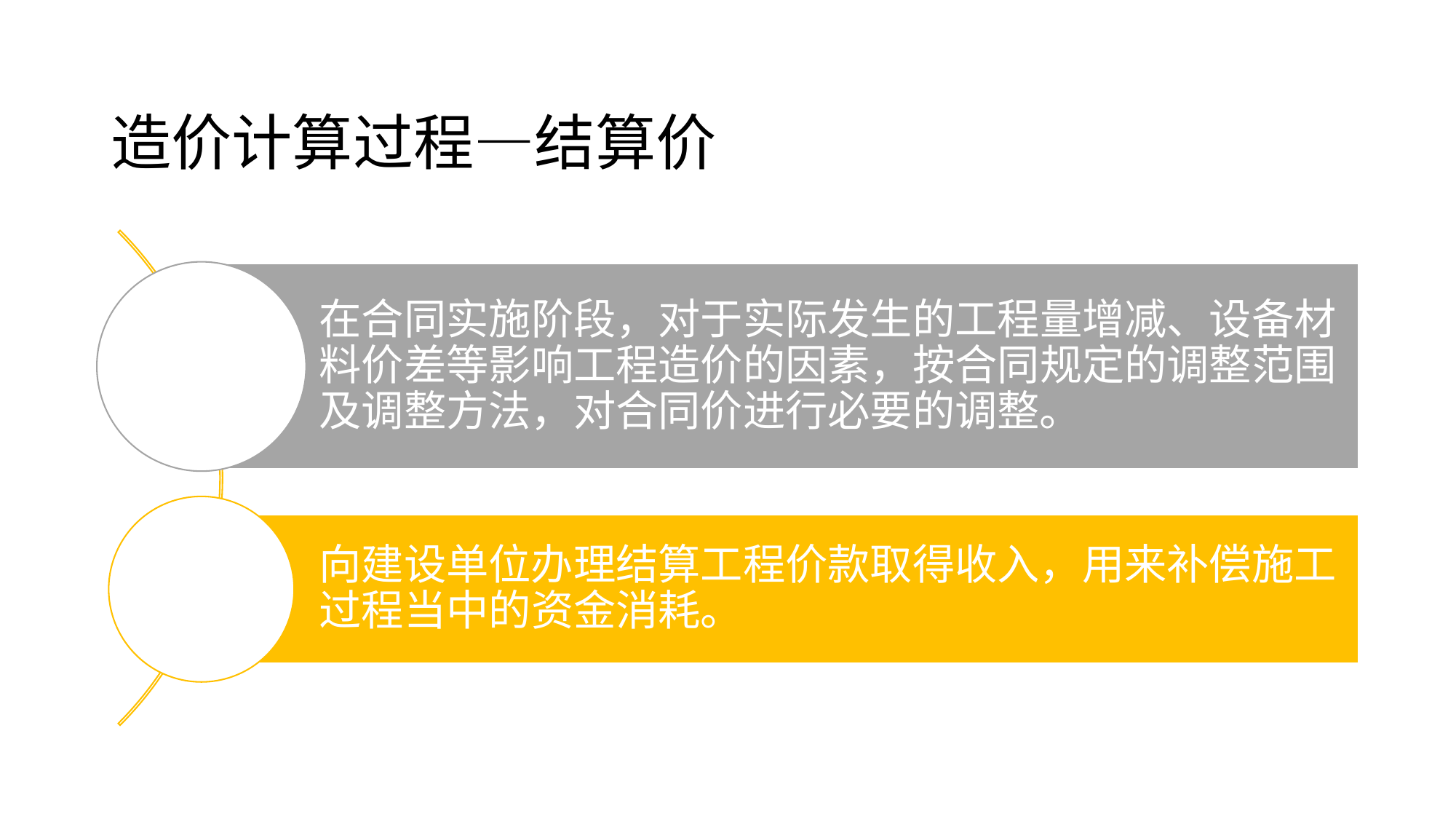

# 造价计算过程—结算价
在合同实施阶段，对于实际发生的工程量增减、设备材料价差等影响工程造价的因素，按合同规定的调整范围及调整方法，对合同价进行必要的调整。
向建设单位办理结算工程价款取得收入，用来补偿施工过程当中的资金消耗。